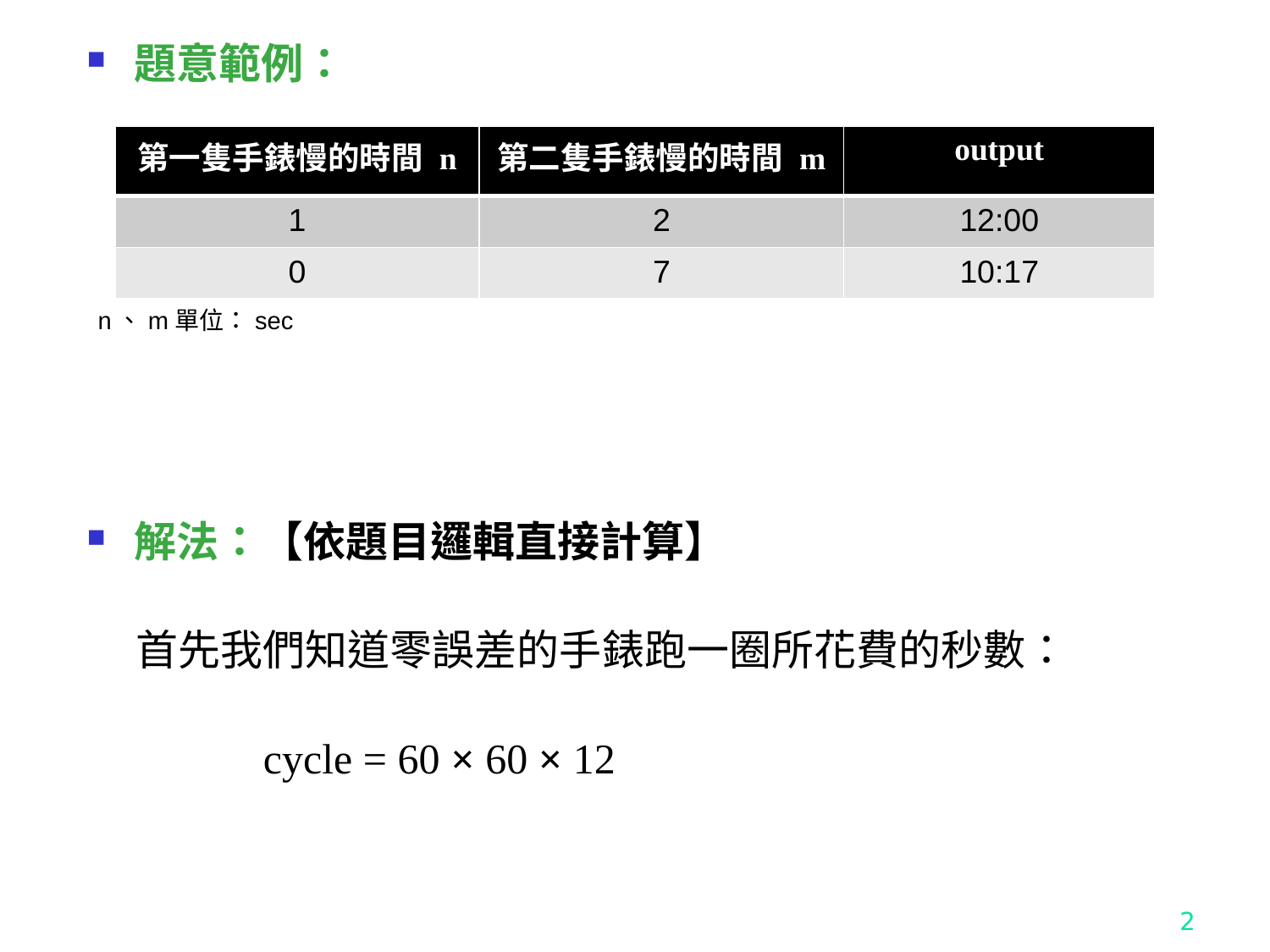

題意範例：

解法：【依題目邏輯直接計算】

首先我們知道零誤差的手錶跑一圈所花費的秒數：

	cycle = 60 × 60 × 12

| 第一隻手錶慢的時間 n | 第二隻手錶慢的時間 m | output |
| --- | --- | --- |
| 1 | 2 | 12:00 |
| 0 | 7 | 10:17 |
n、m單位：sec
2